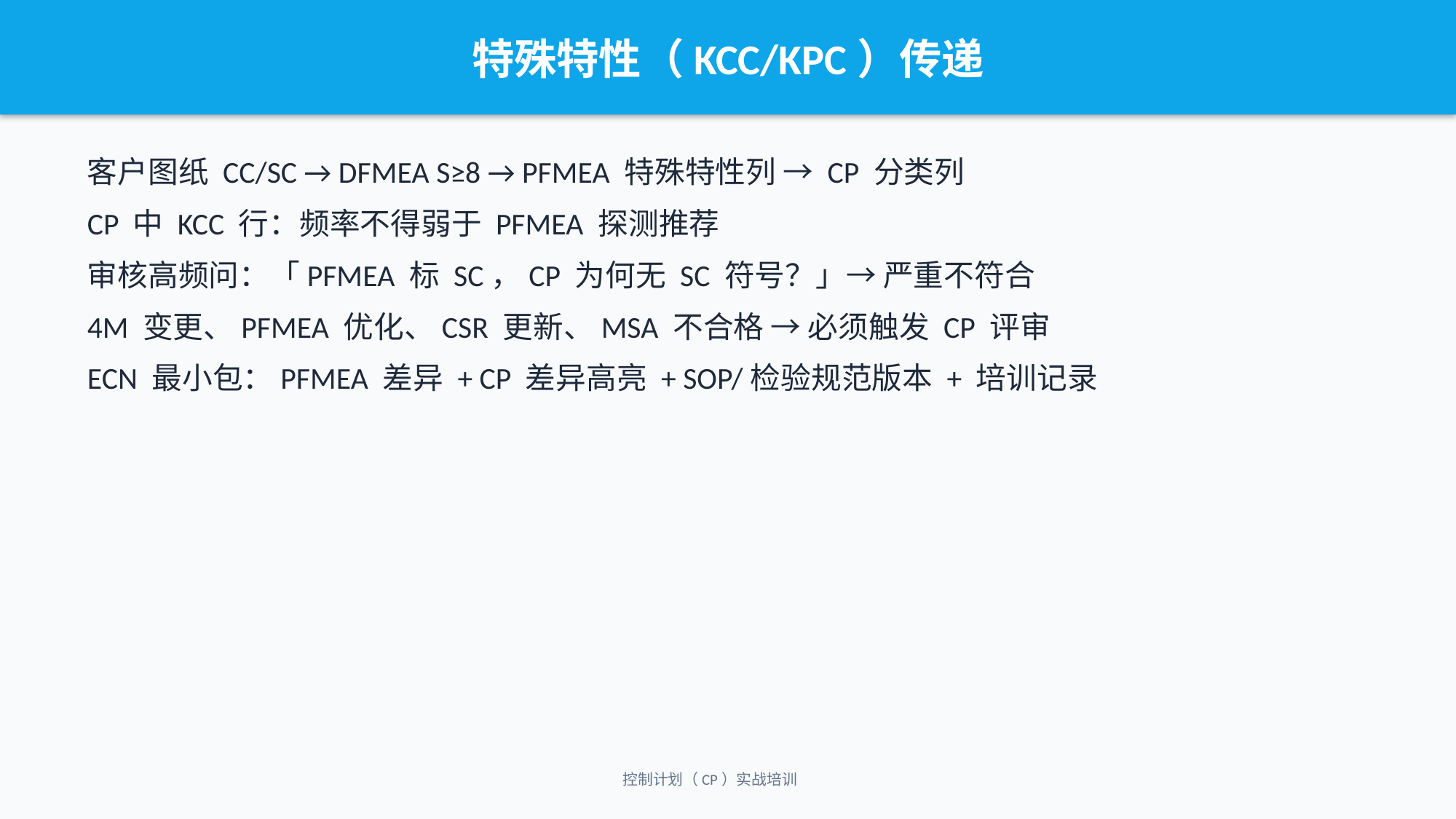

特殊特性（KCC/KPC）传递
客户图纸 CC/SC → DFMEA S≥8 → PFMEA 特殊特性列 → CP 分类列
CP 中 KCC 行：频率不得弱于 PFMEA 探测推荐
审核高频问：「PFMEA 标 SC，CP 为何无 SC 符号？」→ 严重不符合
4M 变更、PFMEA 优化、CSR 更新、MSA 不合格 → 必须触发 CP 评审
ECN 最小包：PFMEA 差异 + CP 差异高亮 + SOP/检验规范版本 + 培训记录
控制计划（CP）实战培训